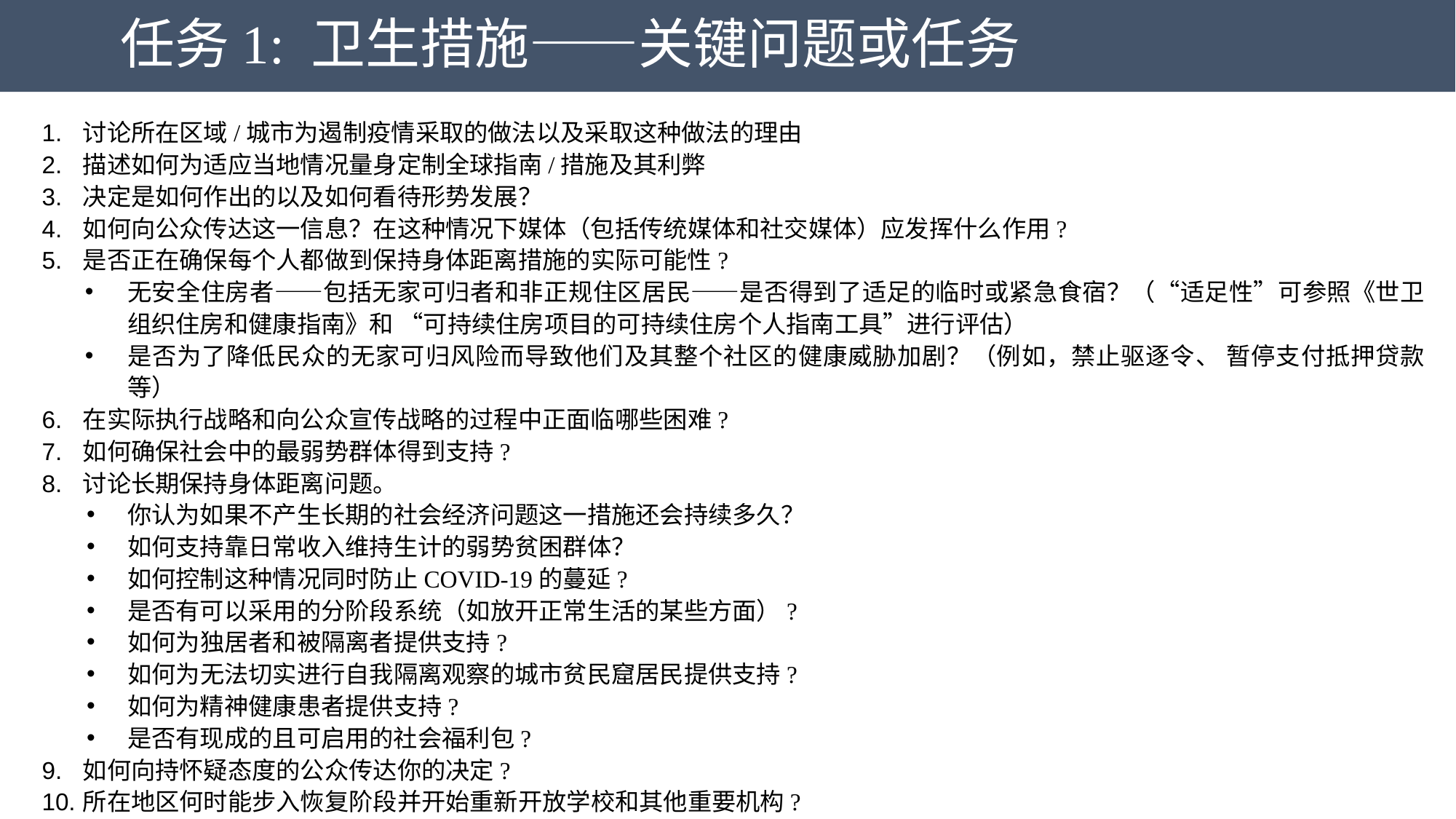

# 任务1: 卫生措施——关键问题或任务
讨论所在区域/城市为遏制疫情采取的做法以及采取这种做法的理由
描述如何为适应当地情况量身定制全球指南/措施及其利弊
决定是如何作出的以及如何看待形势发展？
如何向公众传达这一信息？在这种情况下媒体（包括传统媒体和社交媒体）应发挥什么作用?
是否正在确保每个人都做到保持身体距离措施的实际可能性?
无安全住房者——包括无家可归者和非正规住区居民——是否得到了适足的临时或紧急食宿？（“适足性”可参照《世卫组织住房和健康指南》和 “可持续住房项目的可持续住房个人指南工具”进行评估）
是否为了降低民众的无家可归风险而导致他们及其整个社区的健康威胁加剧？（例如，禁止驱逐令、 暂停支付抵押贷款等）
在实际执行战略和向公众宣传战略的过程中正面临哪些困难?
如何确保社会中的最弱势群体得到支持?
讨论长期保持身体距离问题。
你认为如果不产生长期的社会经济问题这一措施还会持续多久？
如何支持靠日常收入维持生计的弱势贫困群体？
如何控制这种情况同时防止COVID-19的蔓延?
是否有可以采用的分阶段系统（如放开正常生活的某些方面）?
如何为独居者和被隔离者提供支持?
如何为无法切实进行自我隔离观察的城市贫民窟居民提供支持?
如何为精神健康患者提供支持?
是否有现成的且可启用的社会福利包?
如何向持怀疑态度的公众传达你的决定?
所在地区何时能步入恢复阶段并开始重新开放学校和其他重要机构?